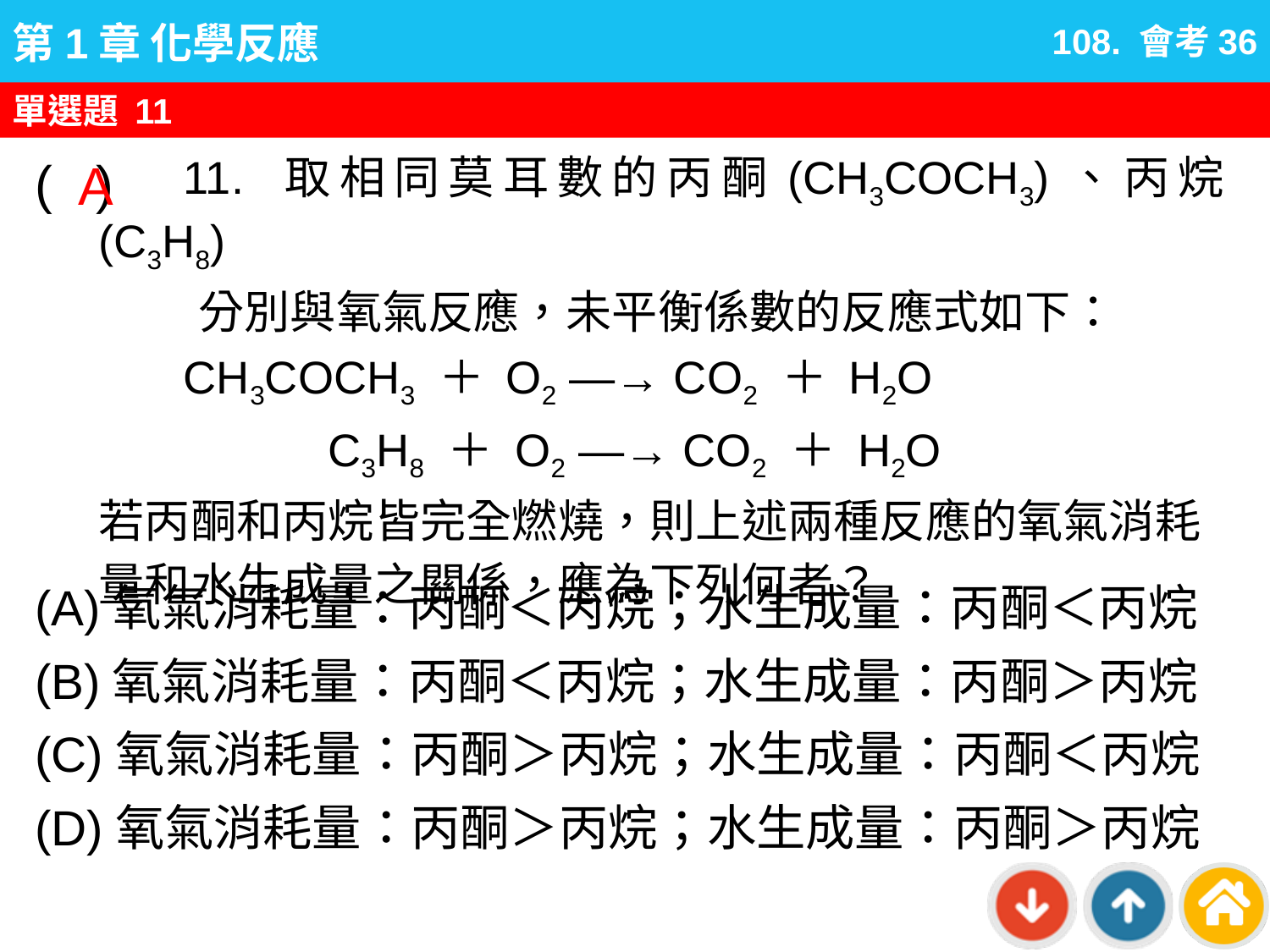

108. 會考36
單選題 11
A
(   )
11. 取相同莫耳數的丙酮(CH3COCH3)、丙烷(C3H8)
       分別與氧氣反應，未平衡係數的反應式如下：
CH3COCH3 ＋ O2 —→ CO2 ＋ H2O
　   　 C3H8 ＋ O2 —→ CO2 ＋ H2O
若丙酮和丙烷皆完全燃燒，則上述兩種反應的氧氣消耗量和水生成量之關係，應為下列何者？
(A)氧氣消耗量：丙酮＜丙烷；水生成量：丙酮＜丙烷
(B)氧氣消耗量：丙酮＜丙烷；水生成量：丙酮＞丙烷
(C)氧氣消耗量：丙酮＞丙烷；水生成量：丙酮＜丙烷
(D)氧氣消耗量：丙酮＞丙烷；水生成量：丙酮＞丙烷